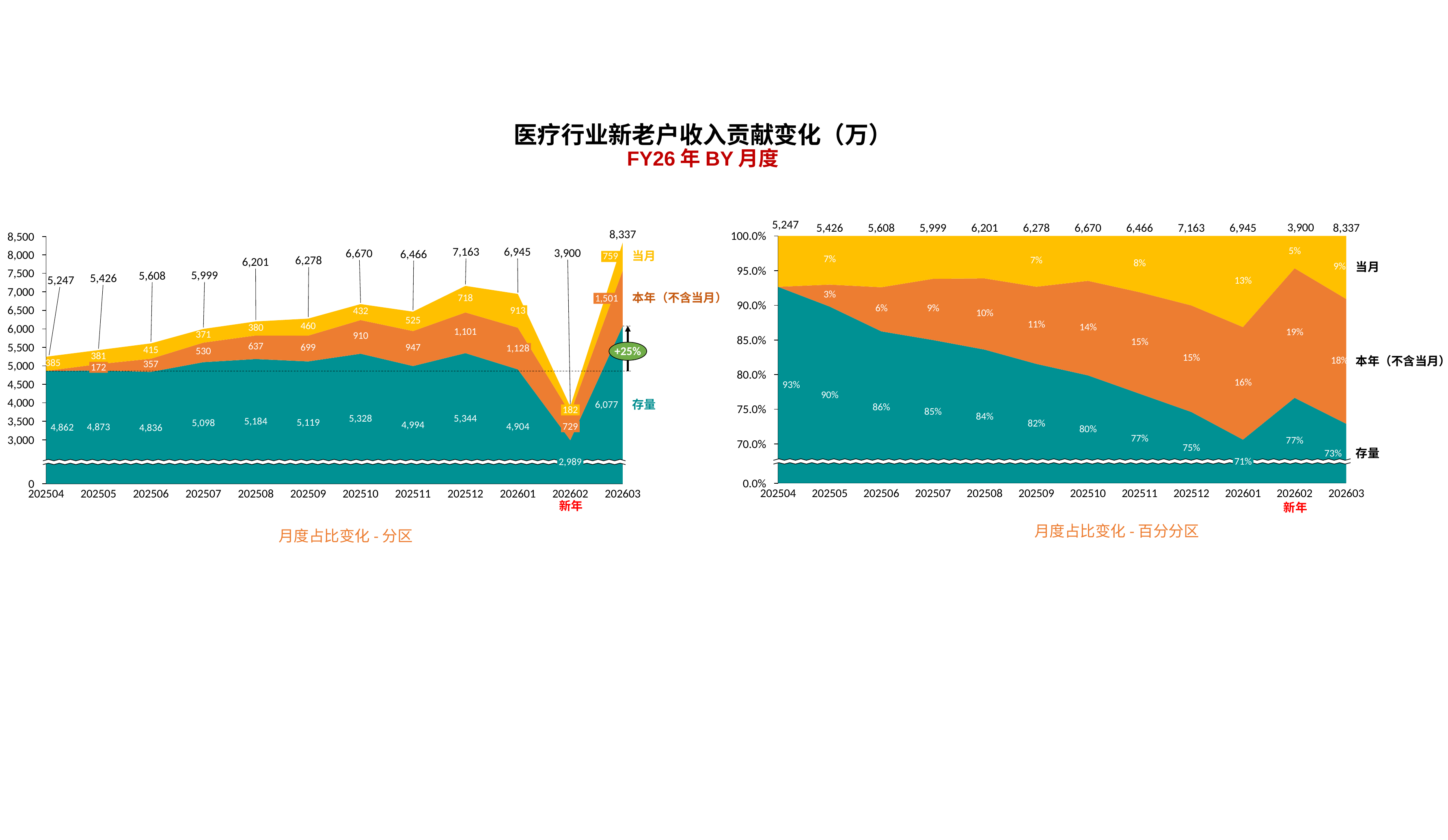

医疗行业新老户收入贡献变化（万）
FY26年BY月度

### Chart

| Category |  |  |  |
|---|---|---|---|
5,247

### Chart

| Category |  |  |  |
|---|---|---|---|
3,900
5,426
5,608
5,999
6,201
6,278
6,670
6,466
7,163
6,945
8,337
8,337
100.0%
8,500
7,163
6,945
3,900
6,670
6,466
8,000
当月
759
6,278
6,201
当月
95.0%
7,500
5,999
5,608
5,426
5,247
7,000
本年（不含当月）
1,501
90.0%
6,500
913
6,000
85.0%
5,500
+25%
1,128
本年（不含当月）
5,000
172
80.0%
4,500
93%
90%
4,000
存量
6,077
86%
75.0%
182
85%
84%
5,344
5,328
3,500
5,184
5,119
5,098
82%
4,994
4,904
729
4,873
4,862
4,836
80%
77%
3,000
77%
70.0%
75%
存量
73%
71%
2,989

0.0%
0
202504
202505
202506
202507
202508
202509
202510
202511
202512
202601
202602
202603
202504
202505
202506
202507
202508
202509
202510
202511
202512
202601
202602
202603
新年
新年
月度占比变化-百分分区
月度占比变化-分区